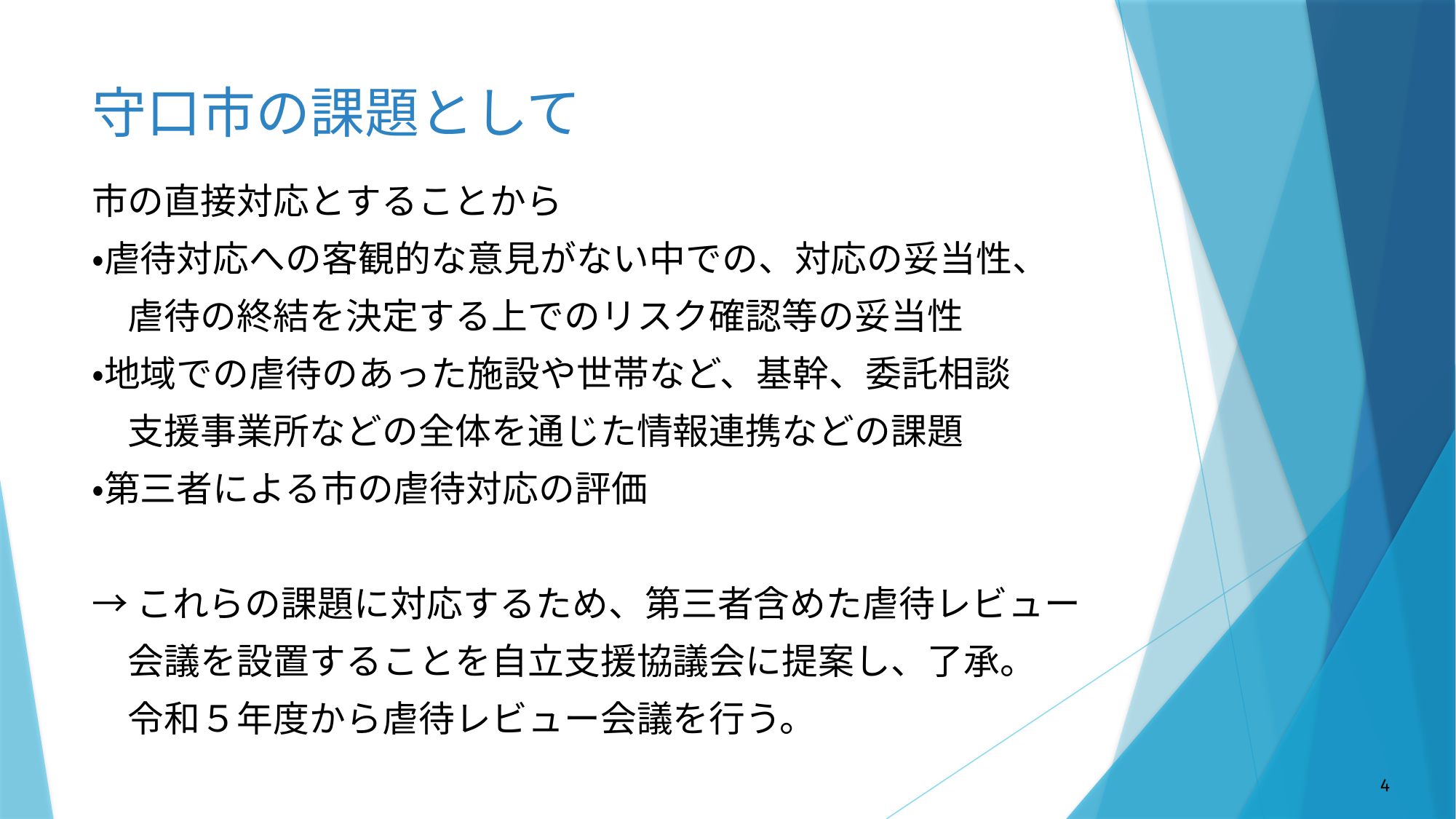

# 守口市の課題として
市の直接対応とすることから
・虐待対応への客観的な意見がない中での、対応の妥当性、
　虐待の終結を決定する上でのリスク確認等の妥当性
・地域での虐待のあった施設や世帯など、基幹、委託相談
　支援事業所などの全体を通じた情報連携などの課題
・第三者による市の虐待対応の評価

→これらの課題に対応するため、第三者含めた虐待レビュー
　会議を設置することを自立支援協議会に提案し、了承。
　令和５年度から虐待レビュー会議を行う。

4